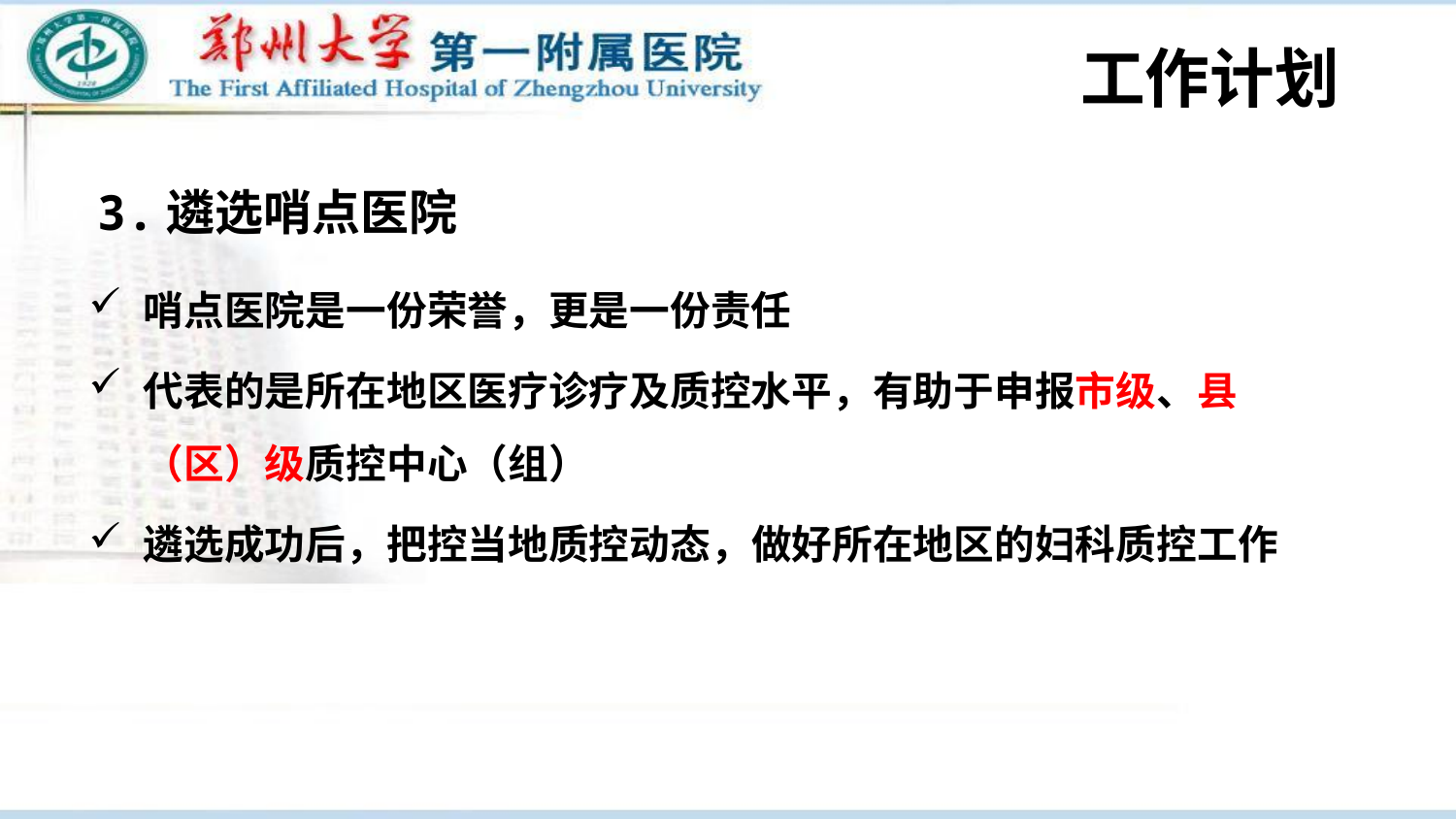

# 工作计划
 3.遴选哨点医院
哨点医院是一份荣誉，更是一份责任
代表的是所在地区医疗诊疗及质控水平，有助于申报市级、县（区）级质控中心（组）
遴选成功后，把控当地质控动态，做好所在地区的妇科质控工作